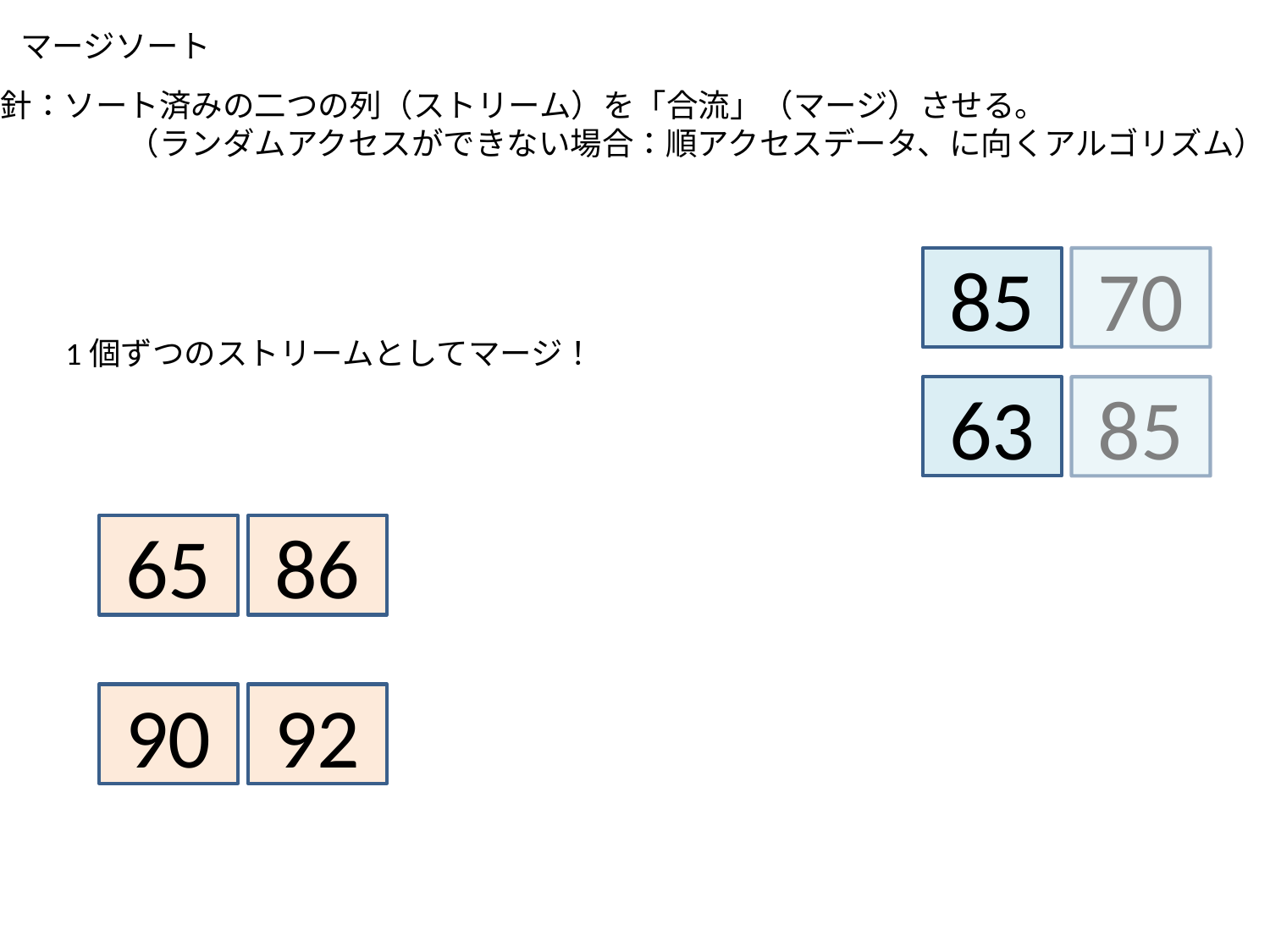

マージソート
解の方針：ソート済みの二つの列（ストリーム）を「合流」（マージ）させる。
　　　　　　　（ランダムアクセスができない場合：順アクセスデータ、に向くアルゴリズム）
85
70
1個ずつのストリームとしてマージ！
63
85
65
86
90
92